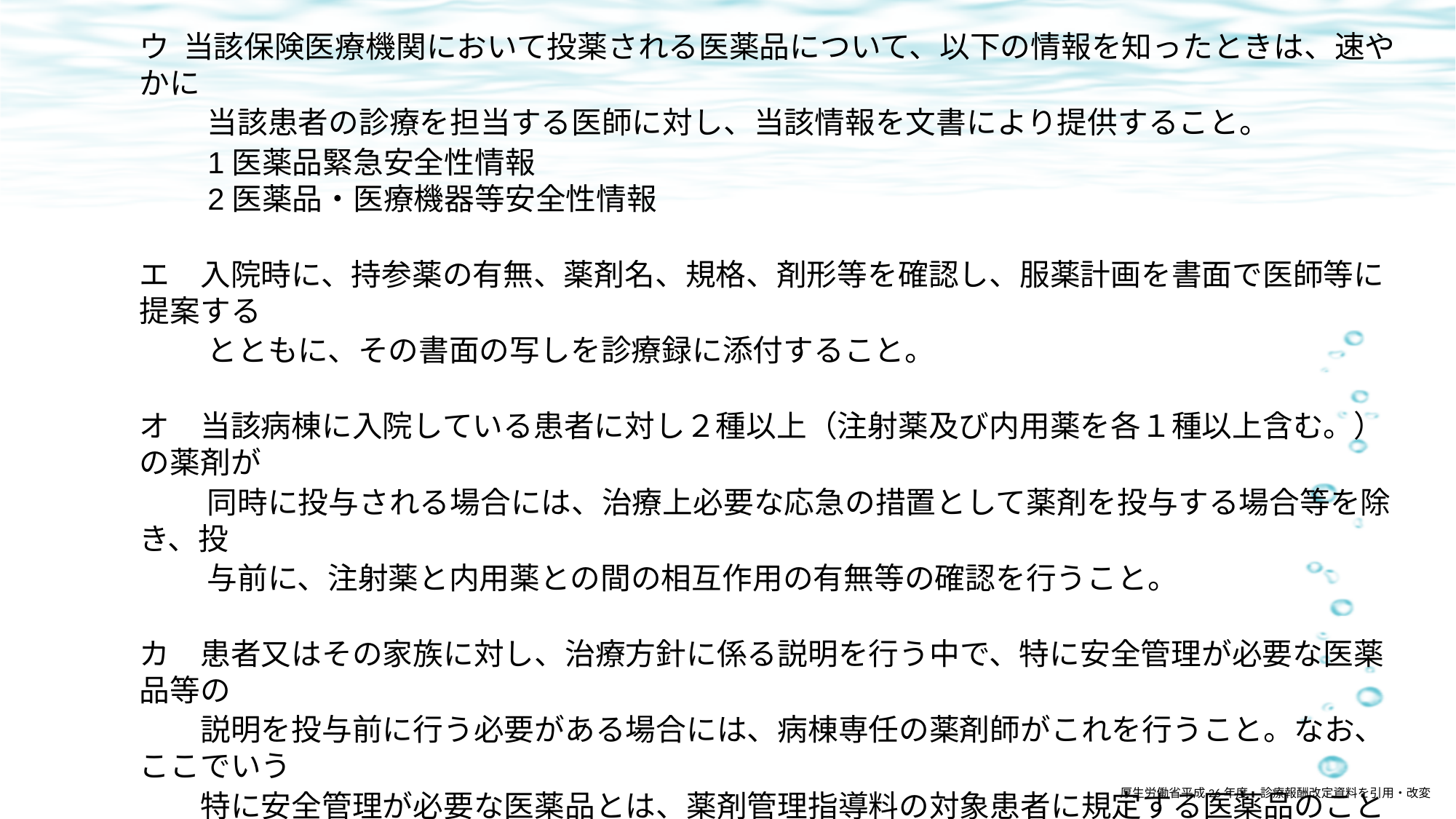

ウ  当該保険医療機関において投薬される医薬品について、以下の情報を知ったときは、速やかに
　　 当該患者の診療を担当する医師に対し、当該情報を文書により提供すること。
　　1医薬品緊急安全性情報
　　2医薬品・医療機器等安全性情報
エ　入院時に、持参薬の有無、薬剤名、規格、剤形等を確認し、服薬計画を書面で医師等に提案する
　　 とともに、その書面の写しを診療録に添付すること。
オ　当該病棟に入院している患者に対し２種以上（注射薬及び内用薬を各１種以上含む。）の薬剤が
　　 同時に投与される場合には、治療上必要な応急の措置として薬剤を投与する場合等を除き、投
　　 与前に、注射薬と内用薬との間の相互作用の有無等の確認を行うこと。
カ　患者又はその家族に対し、治療方針に係る説明を行う中で、特に安全管理が必要な医薬品等の
　　説明を投与前に行う必要がある場合には、病棟専任の薬剤師がこれを行うこと。なお、ここでいう
　　特に安全管理が必要な医薬品とは、薬剤管理指導料の対象患者に規定する医薬品のことをいう。
キ　流量又は投与量の計算等が必要な特に安全管理が必要な医薬品等の投与にあたっては、治療
　　 上必要な応急の措置として薬剤を投与する場合等を除き、投与前に病棟専任の薬剤師が当該計
　　 算等を実施すること。
ク・・・・
厚生労働省平成26年度　診療報酬改定資料を引用・改変